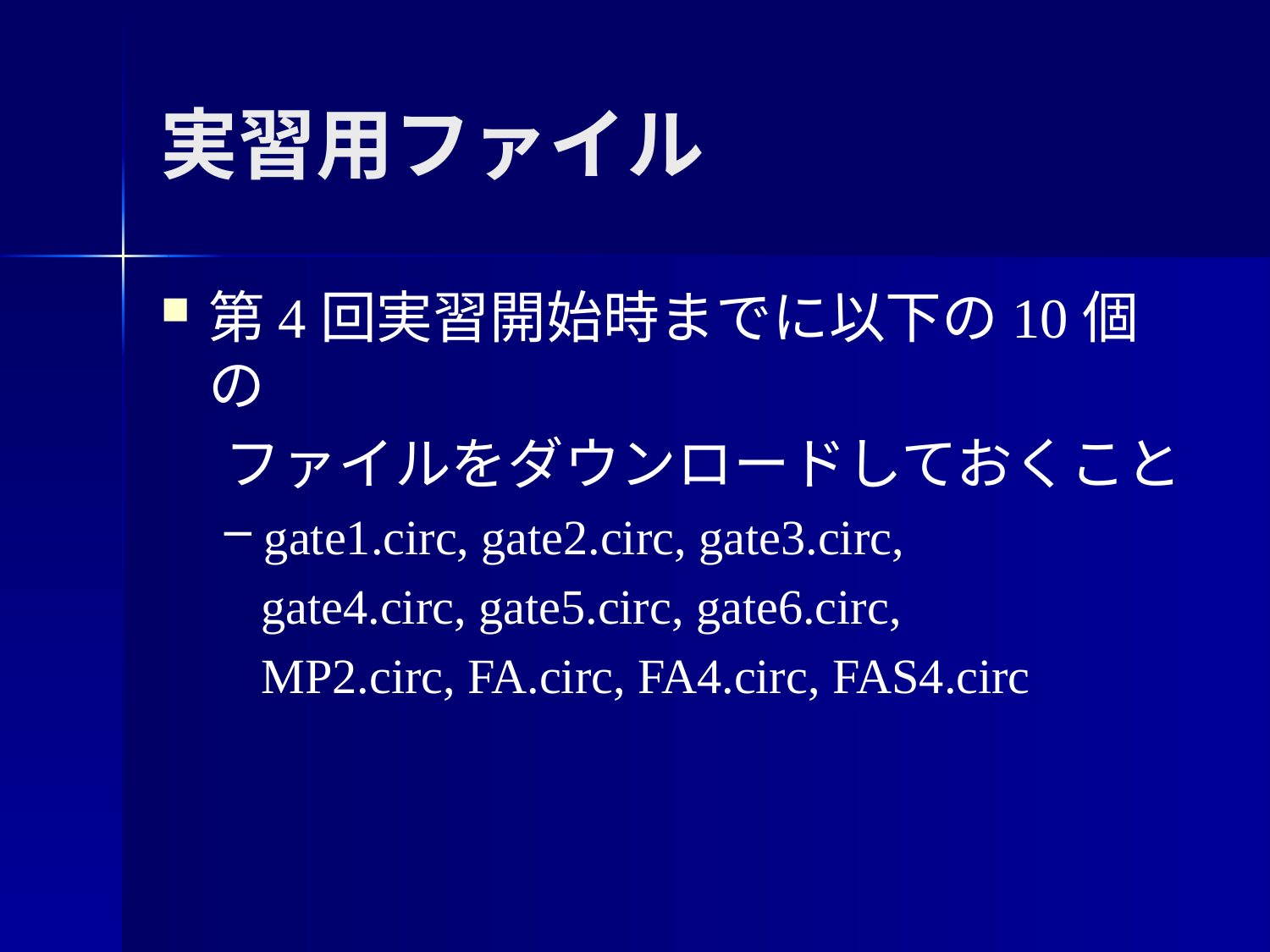

# 実習用ファイル
第4回実習開始時までに以下の10個の
    ファイルをダウンロードしておくこと
gate1.circ, gate2.circ, gate3.circ,
   gate4.circ, gate5.circ, gate6.circ,
   MP2.circ, FA.circ, FA4.circ, FAS4.circ